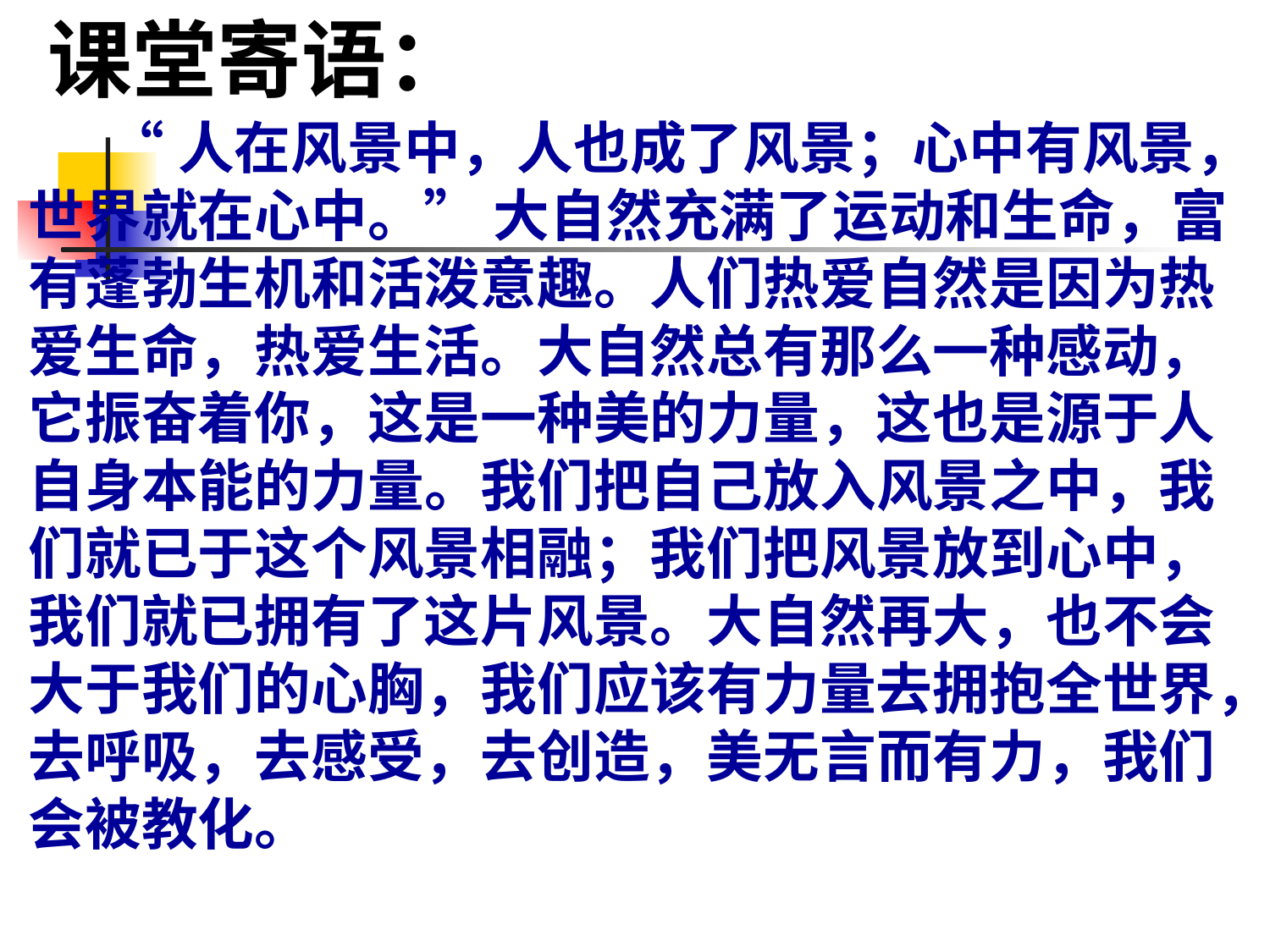

课堂寄语：
          “人在风景中，人也成了风景；心中有风景，世界就在心中。” 大自然充满了运动和生命，富有蓬勃生机和活泼意趣。人们热爱自然是因为热爱生命，热爱生活。大自然总有那么一种感动，它振奋着你，这是一种美的力量，这也是源于人自身本能的力量。我们把自己放入风景之中，我们就已于这个风景相融；我们把风景放到心中，我们就已拥有了这片风景。大自然再大，也不会大于我们的心胸，我们应该有力量去拥抱全世界，去呼吸，去感受，去创造，美无言而有力，我们会被教化。